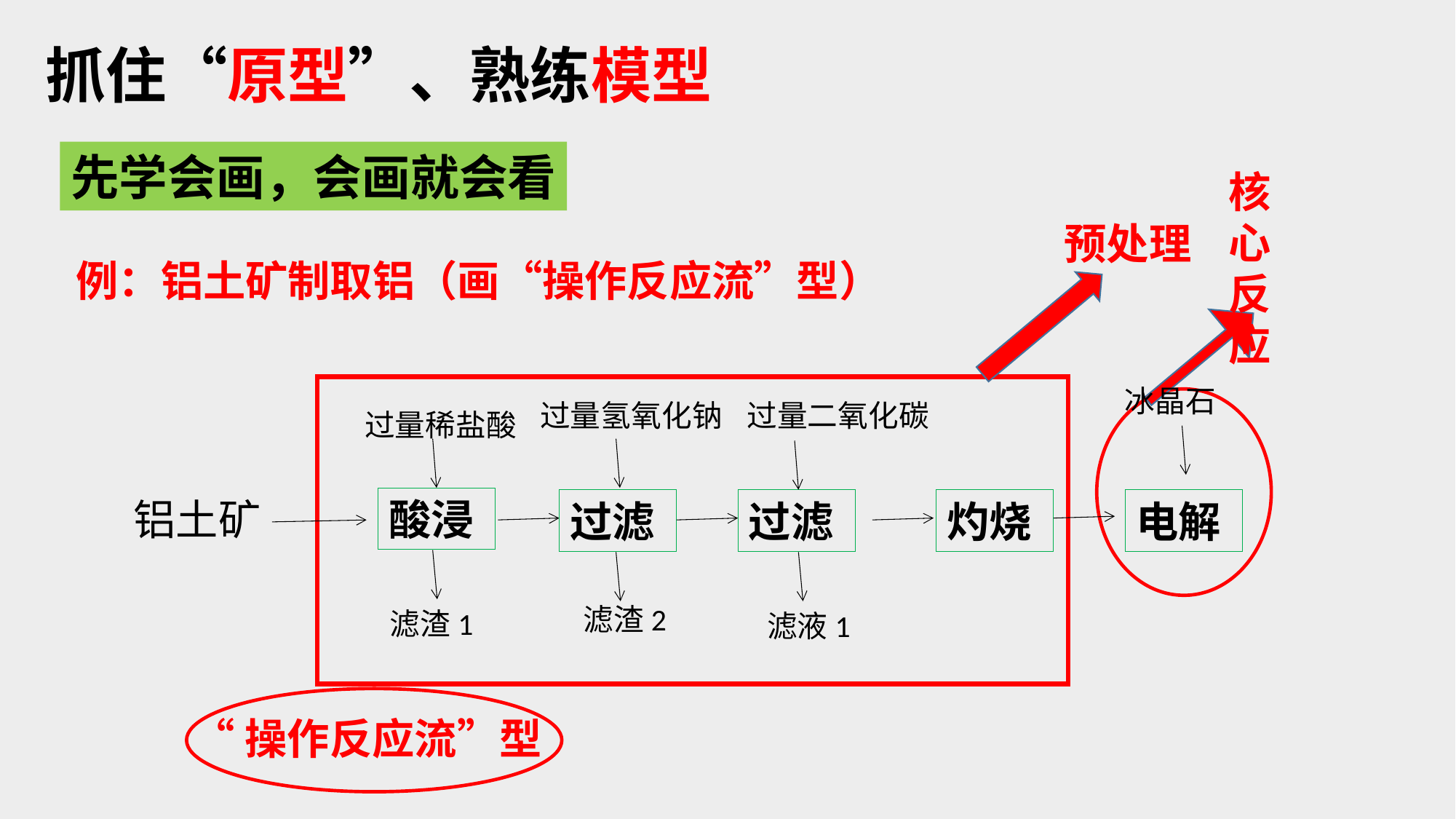

抓住“原型”、熟练模型
先学会画，会画就会看
核心反应
预处理
例：铝土矿制取铝（画“操作反应流”型）

冰晶石
过量氢氧化钠
过量二氧化碳
过量稀盐酸
铝土矿
酸浸
过滤
过滤
灼烧
电解
滤渣2
滤渣1
滤液1

“操作反应流”型